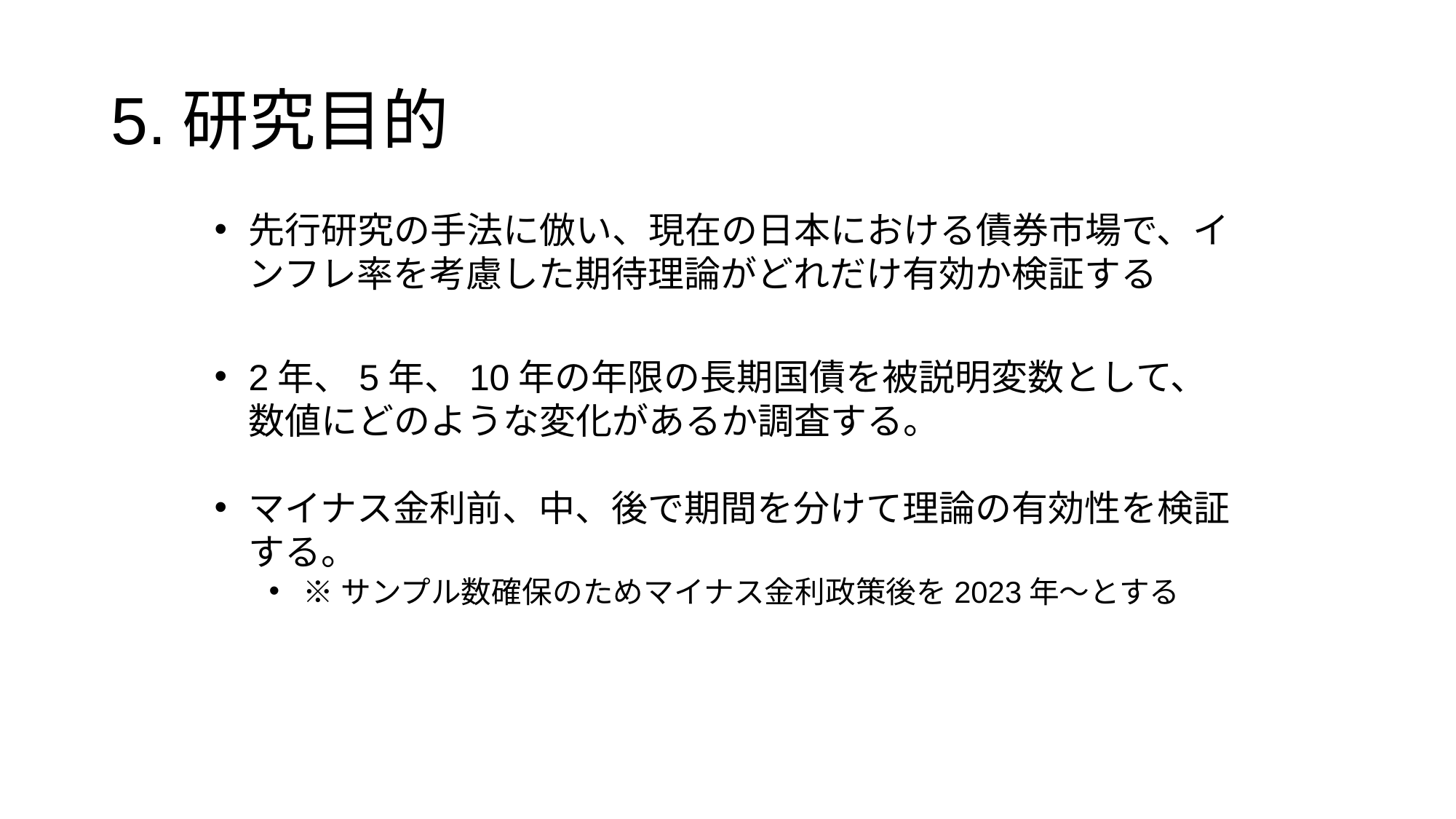

# 5.研究目的
先行研究の手法に倣い、現在の日本における債券市場で、インフレ率を考慮した期待理論がどれだけ有効か検証する
2年、5年、10年の年限の長期国債を被説明変数として、数値にどのような変化があるか調査する。

マイナス金利前、中、後で期間を分けて理論の有効性を検証する。
※サンプル数確保のためマイナス金利政策後を2023年～とする